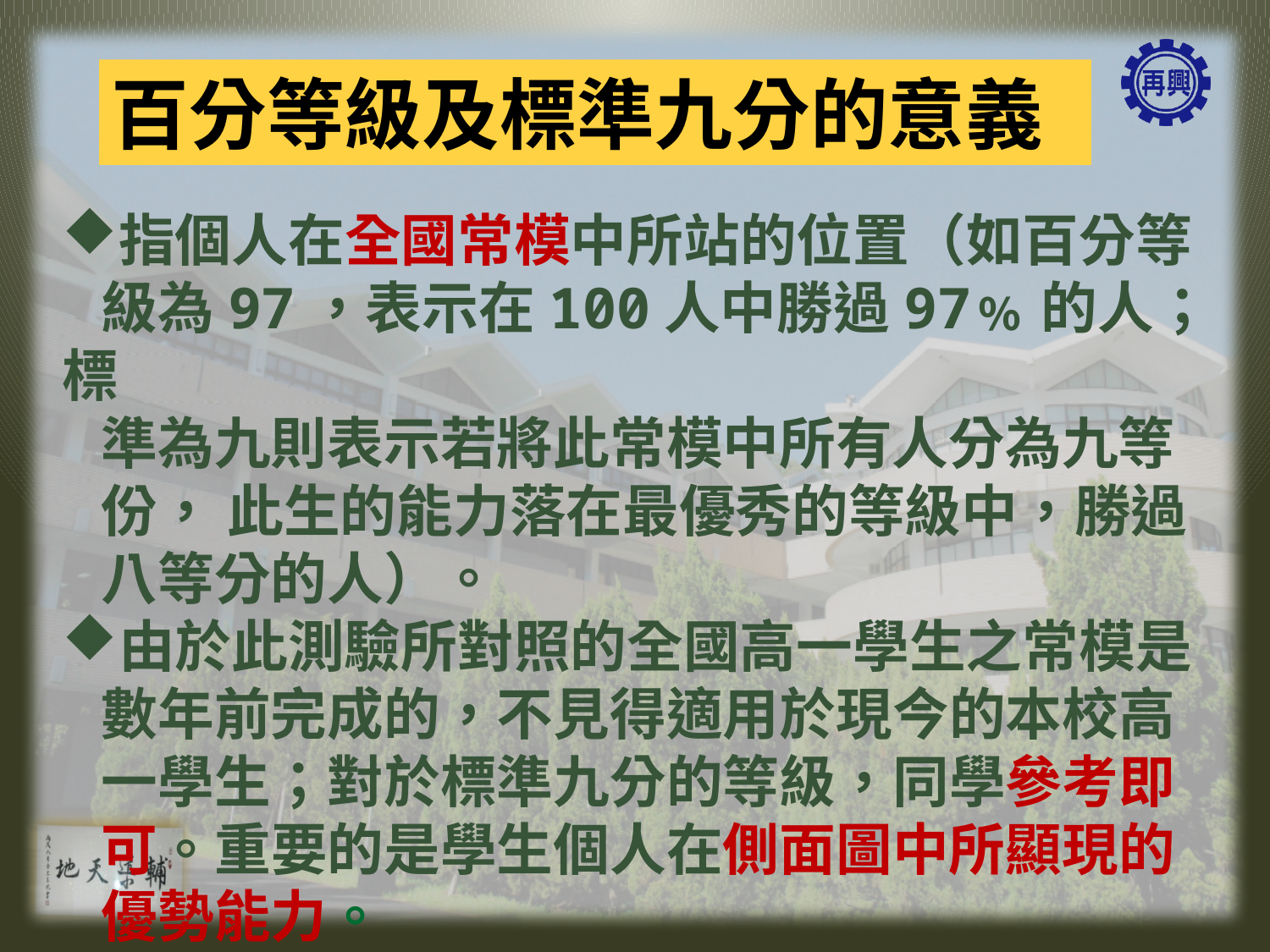

百分等級及標準九分的意義
指個人在全國常模中所站的位置（如百分等
  級為97，表示在100人中勝過97﹪的人；標
  準為九則表示若將此常模中所有人分為九等
  份， 此生的能力落在最優秀的等級中，勝過
  八等分的人）。
由於此測驗所對照的全國高一學生之常模是
  數年前完成的，不見得適用於現今的本校高
  一學生；對於標準九分的等級，同學參考即
  可。重要的是學生個人在側面圖中所顯現的
  優勢能力。